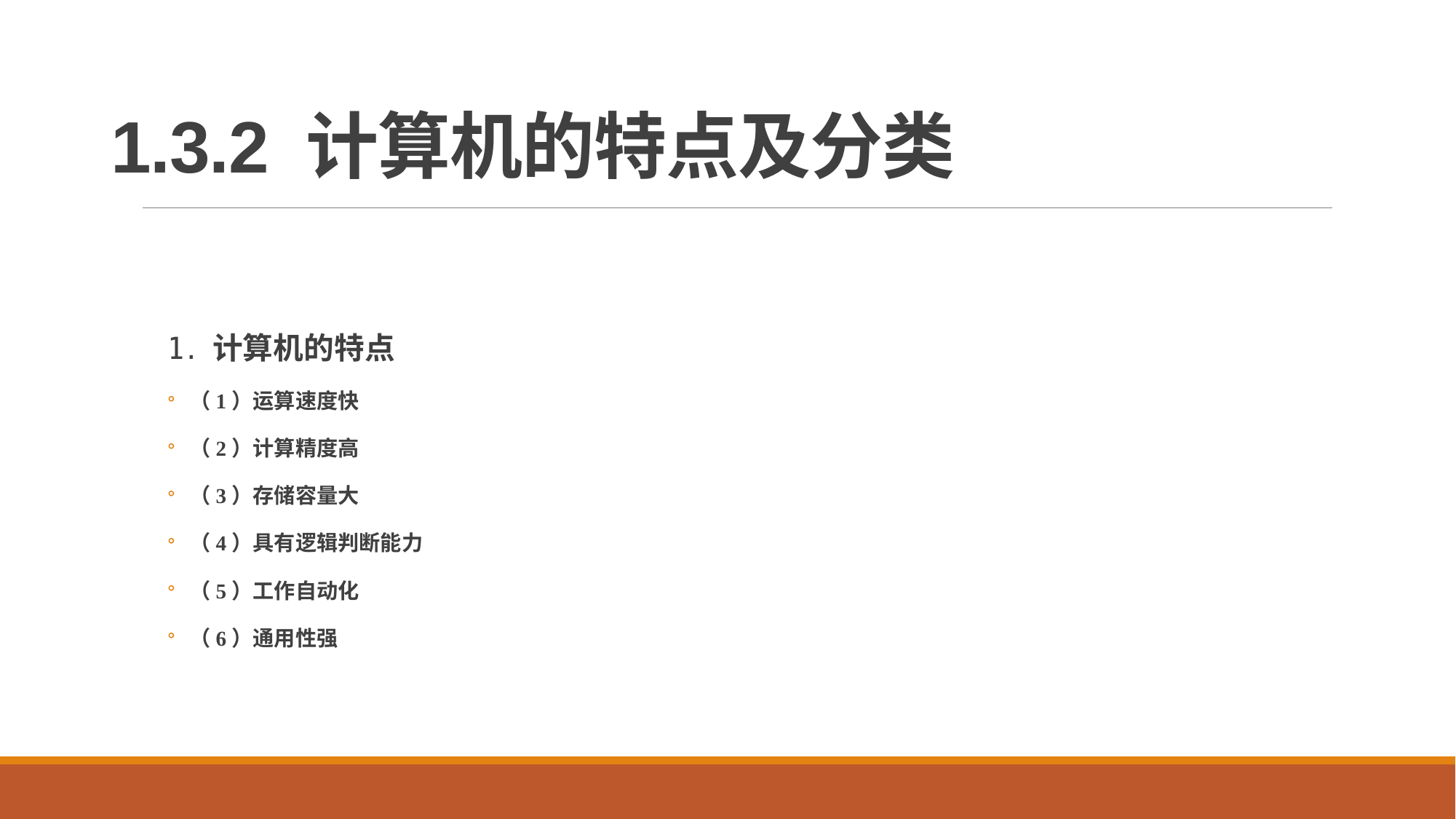

# 1.3.2 计算机的特点及分类
1. 计算机的特点
（1）运算速度快
（2）计算精度高
（3）存储容量大
（4）具有逻辑判断能力
（5）工作自动化
（6）通用性强